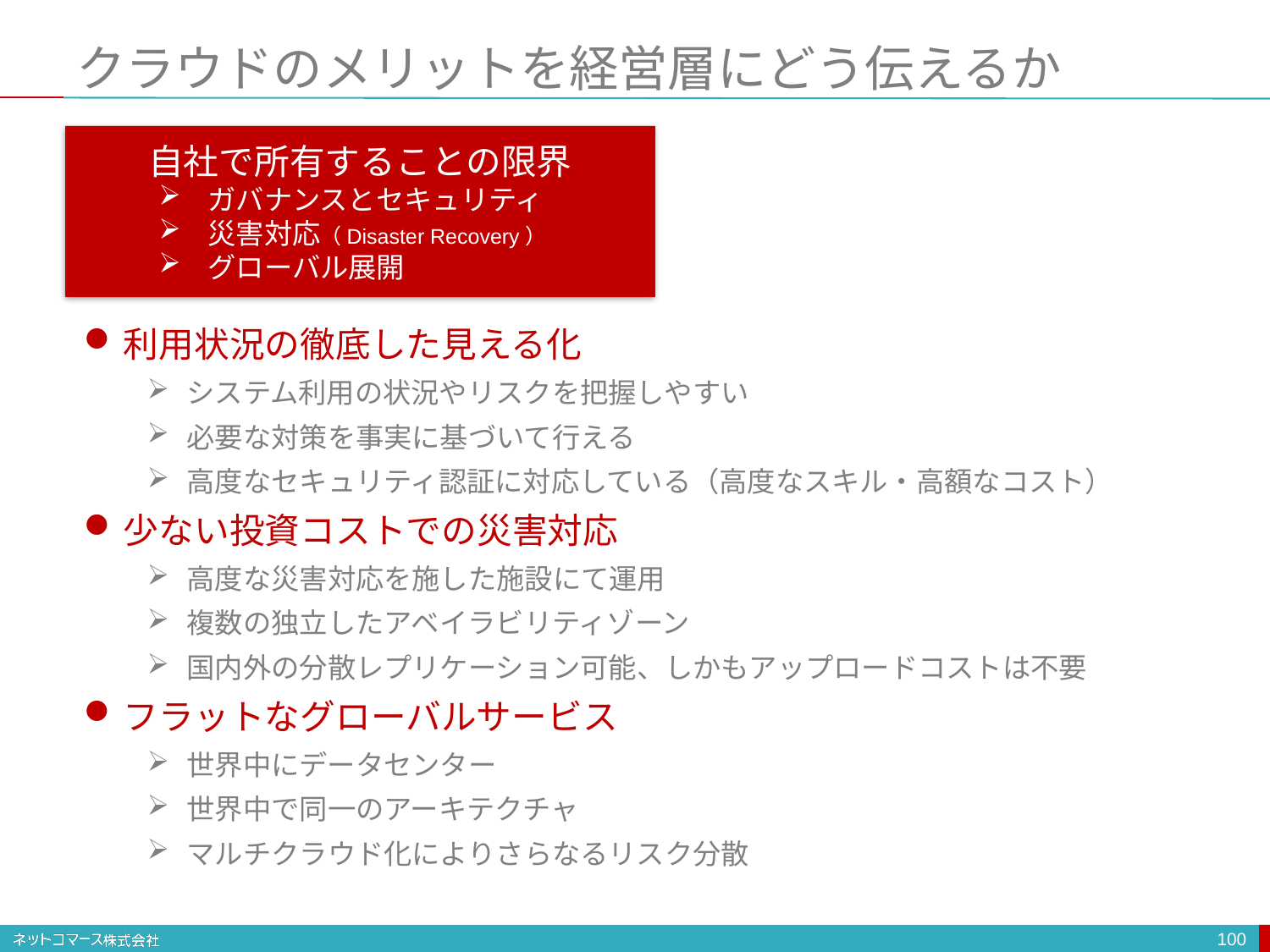

# クラウドのメリットを経営層にどう伝えるか
自社で所有することの限界
ガバナンスとセキュリティ
災害対応（Disaster Recovery）
グローバル展開
利用状況の徹底した見える化
システム利用の状況やリスクを把握しやすい
必要な対策を事実に基づいて行える
高度なセキュリティ認証に対応している（高度なスキル・高額なコスト）
少ない投資コストでの災害対応
高度な災害対応を施した施設にて運用
複数の独立したアベイラビリティゾーン
国内外の分散レプリケーション可能、しかもアップロードコストは不要
フラットなグローバルサービス
世界中にデータセンター
世界中で同一のアーキテクチャ
マルチクラウド化によりさらなるリスク分散
100